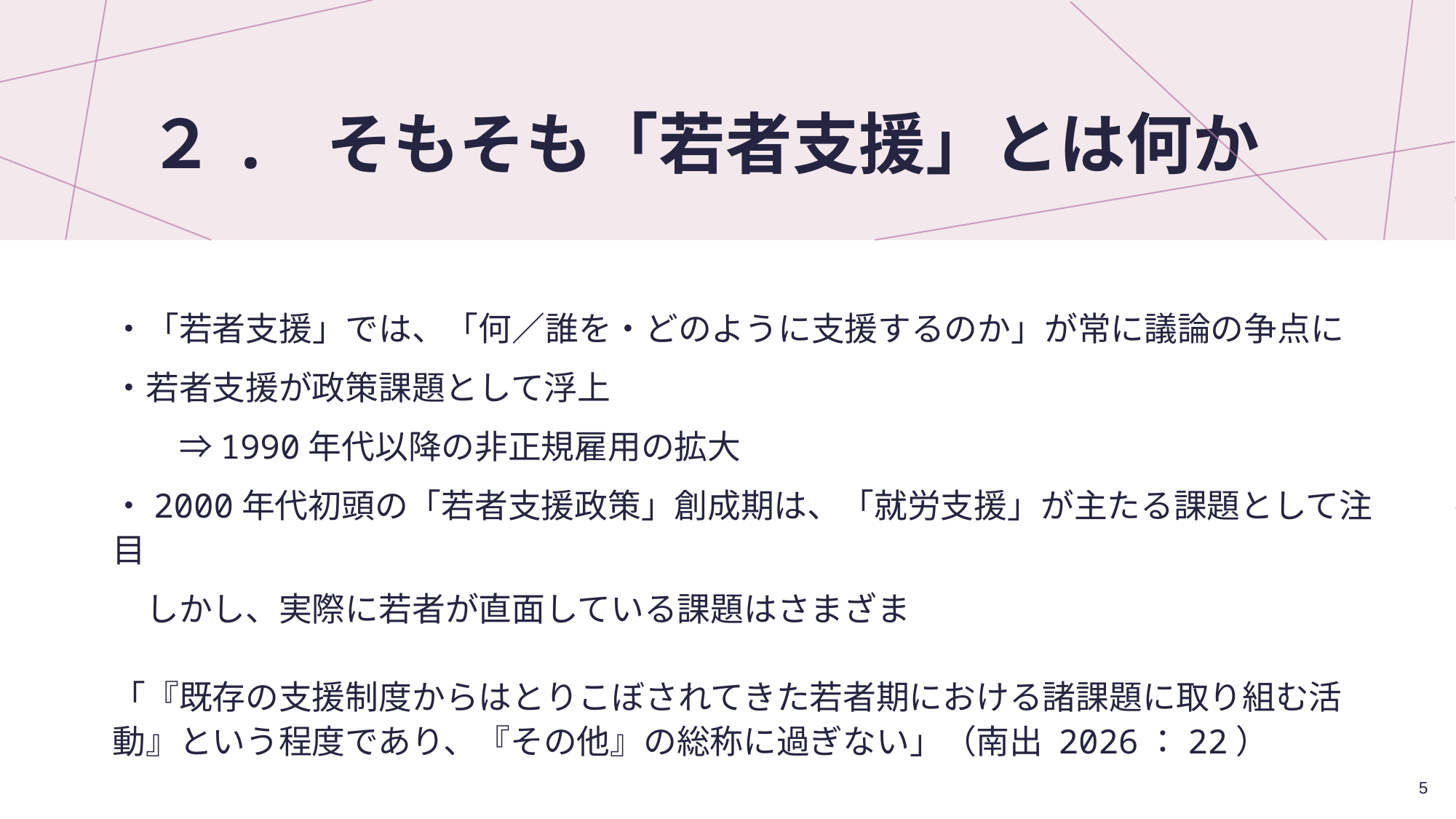

# ２. そもそも「若者支援」とは何か
・「若者支援」では、「何／誰を・どのように支援するのか」が常に議論の争点に
・若者支援が政策課題として浮上
　　⇒1990年代以降の非正規雇用の拡大
・2000年代初頭の「若者支援政策」創成期は、「就労支援」が主たる課題として注目
　しかし、実際に若者が直面している課題はさまざま

「『既存の支援制度からはとりこぼされてきた若者期における諸課題に取り組む活動』という程度であり、『その他』の総称に過ぎない」（南出 2026：22）
5